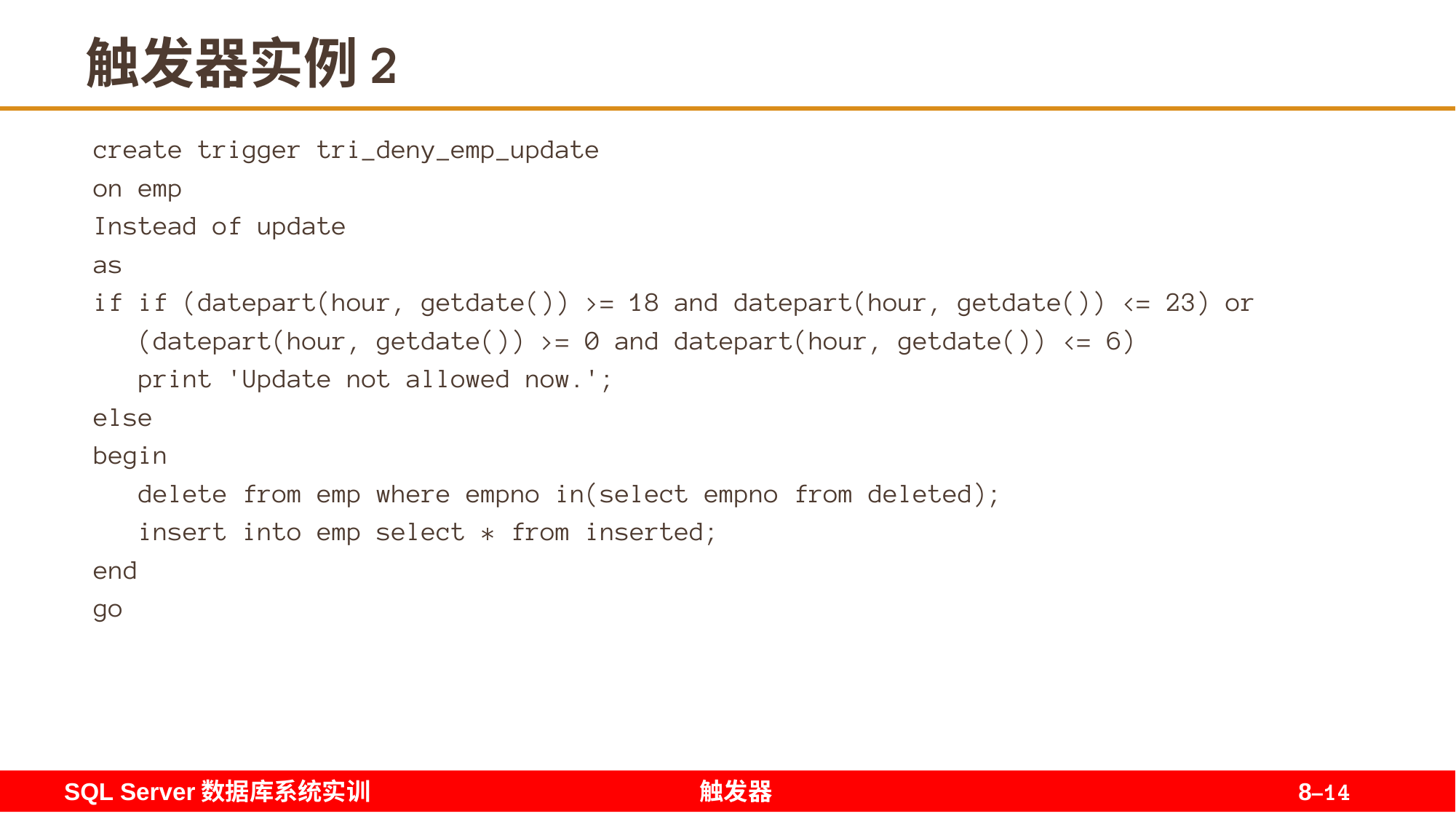

14
# 触发器实例2
create trigger tri_deny_emp_update
on emp
Instead of update
as
if if (datepart(hour, getdate()) >= 18 and datepart(hour, getdate()) <= 23) or
   (datepart(hour, getdate()) >= 0 and datepart(hour, getdate()) <= 6)
   print 'Update not allowed now.';
else
begin
   delete from emp where empno in(select empno from deleted);
   insert into emp select * from inserted;
end
go